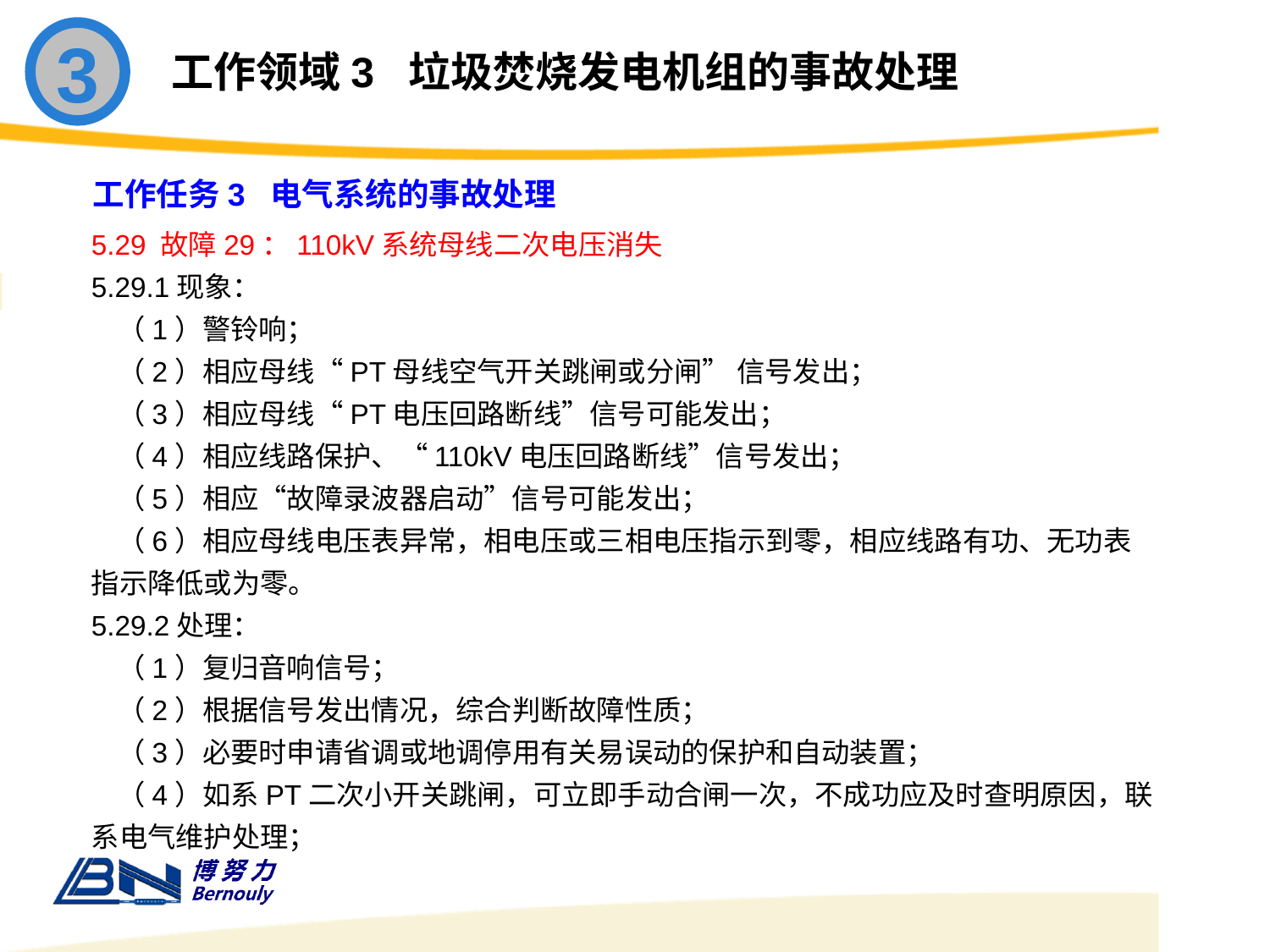

3
工作领域3  垃圾焚烧发电机组的事故处理
工作任务3  电气系统的事故处理
5.29 故障29：110kV系统母线二次电压消失
5.29.1现象：
   （1）警铃响；
   （2）相应母线“PT母线空气开关跳闸或分闸” 信号发出；
   （3）相应母线“PT电压回路断线”信号可能发出；
   （4）相应线路保护、“110kV电压回路断线”信号发出；
   （5）相应“故障录波器启动”信号可能发出；
   （6）相应母线电压表异常，相电压或三相电压指示到零，相应线路有功、无功表指示降低或为零。
5.29.2处理：
   （1）复归音响信号；
   （2）根据信号发出情况，综合判断故障性质；
   （3）必要时申请省调或地调停用有关易误动的保护和自动装置；
   （4）如系PT二次小开关跳闸，可立即手动合闸一次，不成功应及时查明原因，联系电气维护处理；